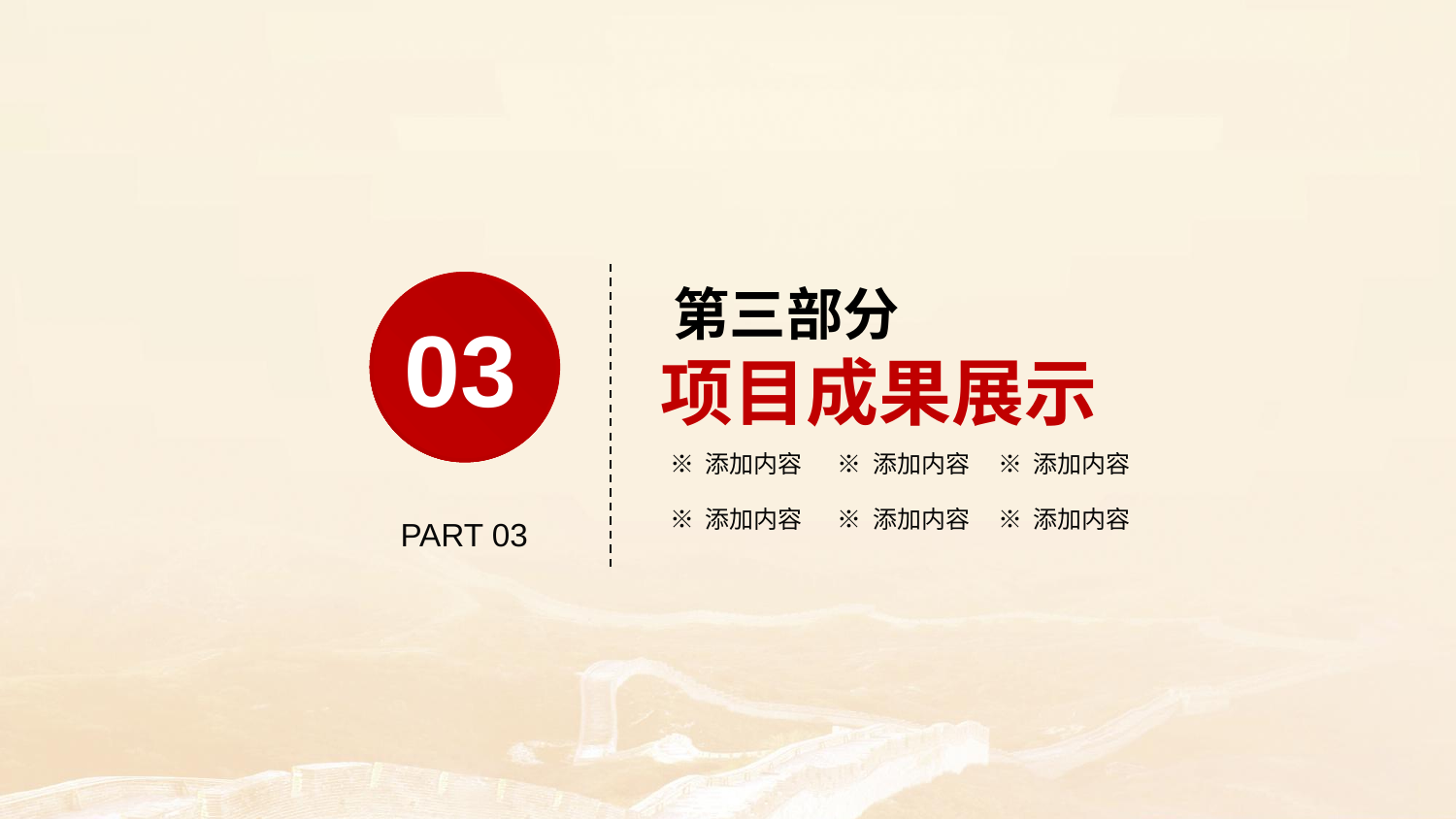

第三部分
项目成果展示

03
※ 添加内容
※ 添加内容
※ 添加内容
※ 添加内容
※ 添加内容
※ 添加内容
PART 03